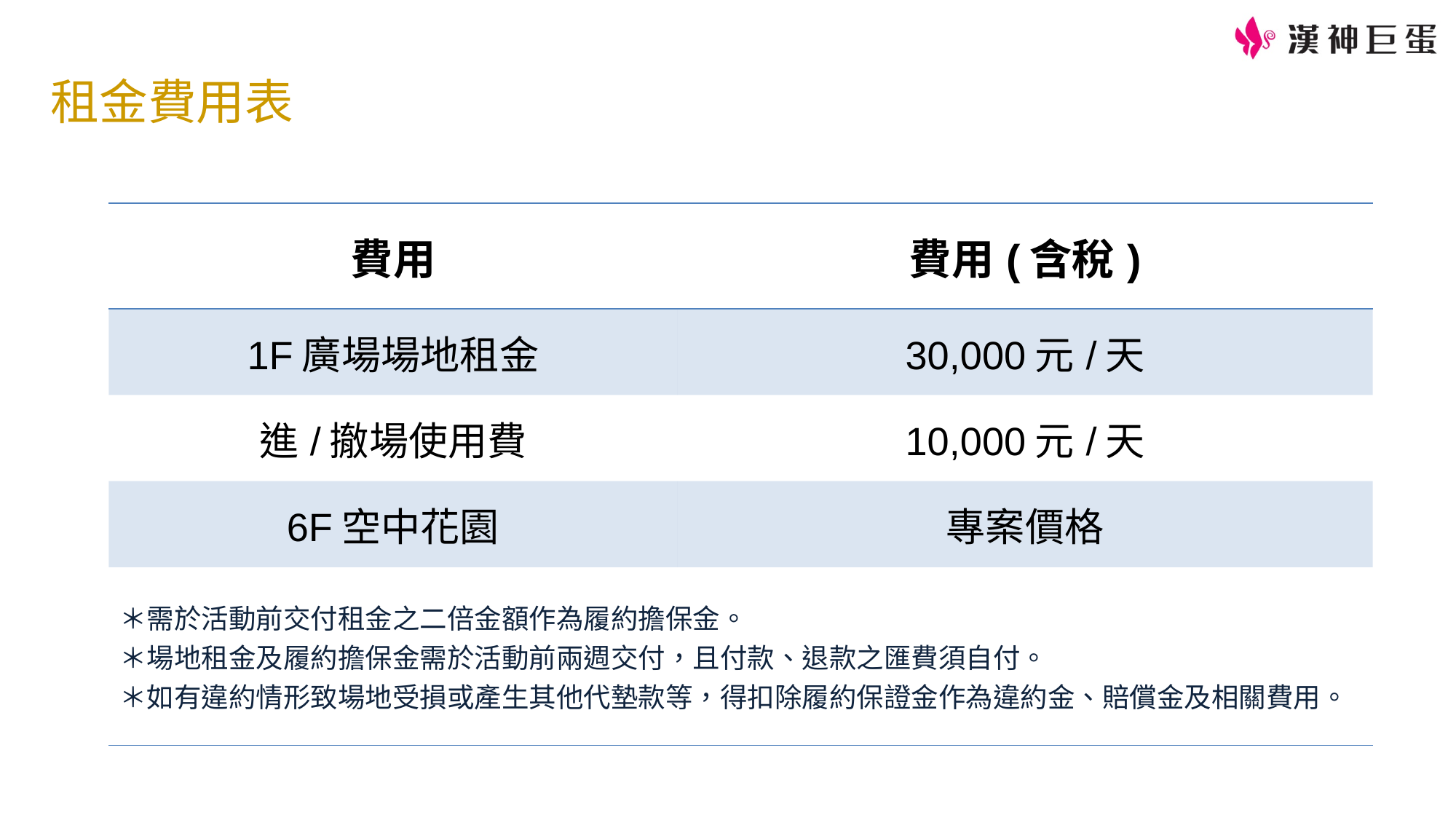

租金費用表
| 費用 | 費用(含稅) |
| --- | --- |
| 1F廣場場地租金 | 30,000元/天 |
| 進/撤場使用費 | 10,000元/天 |
| 6F空中花園 | 專案價格 |
| ＊需於活動前交付租金之二倍金額作為履約擔保金。 ＊場地租金及履約擔保金需於活動前兩週交付，且付款、退款之匯費須自付。 ＊如有違約情形致場地受損或產生其他代墊款等，得扣除履約保證金作為違約金、賠償金及相關費用。 |  |